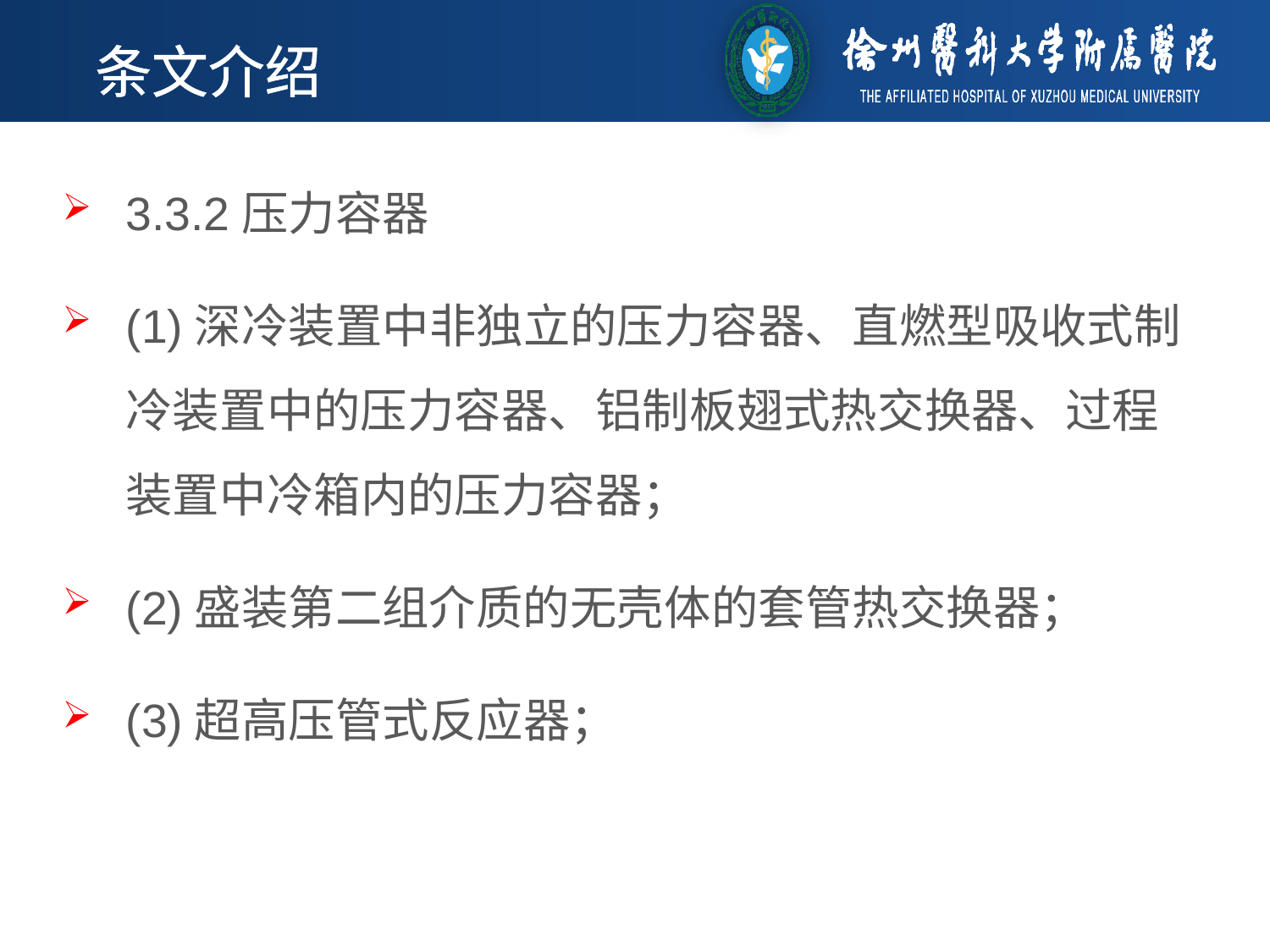

条文介绍

3.3.2压力容器
(1)深冷装置中非独立的压力容器、直燃型吸收式制冷装置中的压力容器、铝制板翅式热交换器、过程装置中冷箱内的压力容器；
(2)盛装第二组介质的无壳体的套管热交换器；
(3)超高压管式反应器；